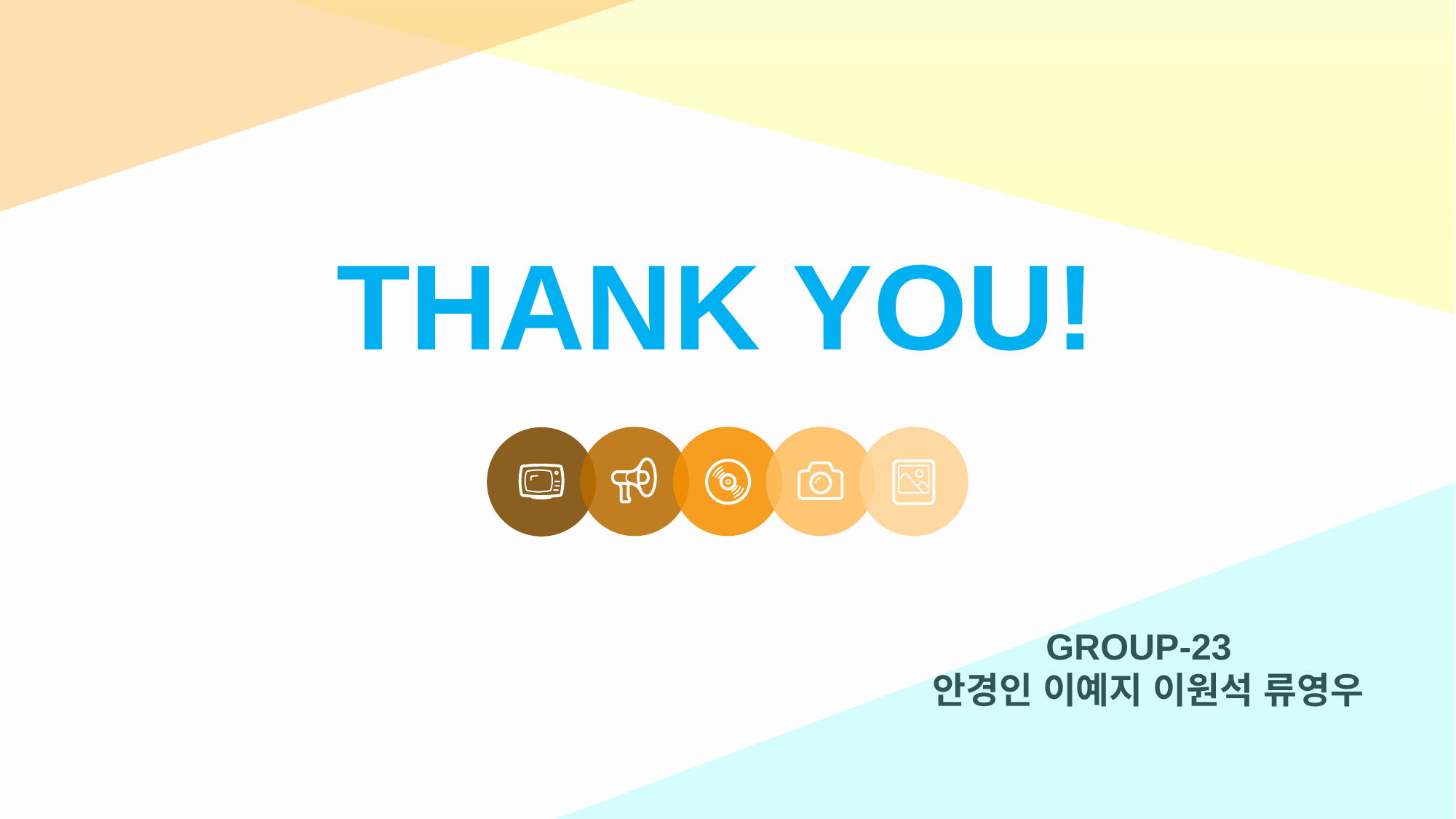

THANK YOU!

GROUP-23
 안경인 이예지 이원석 류영우